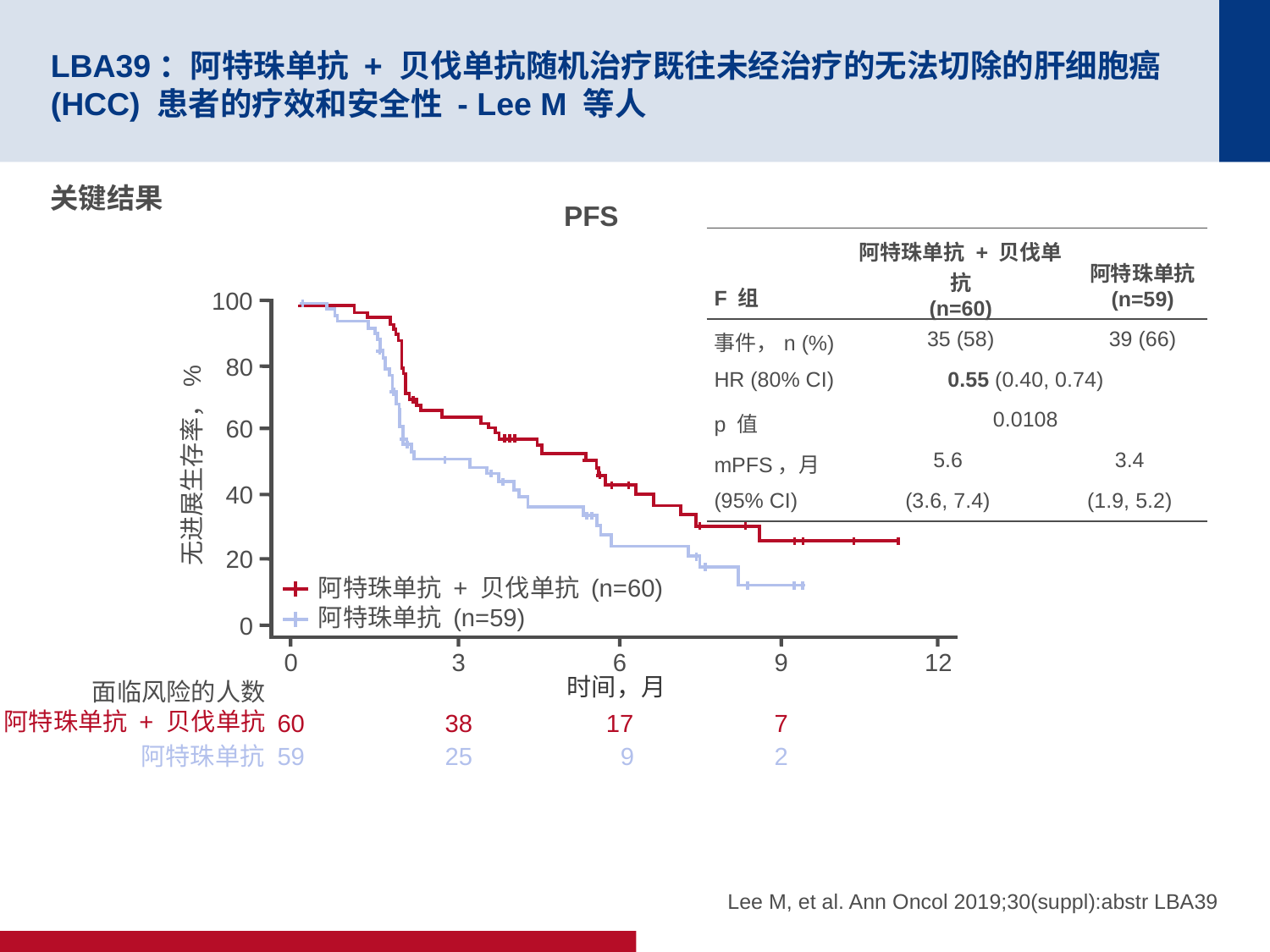

# LBA39：阿特珠单抗 + 贝伐单抗随机治疗既往未经治疗的无法切除的肝细胞癌 (HCC) 患者的疗效和安全性 - Lee M 等人
关键结果
PFS
| F 组 | 阿特珠单抗 + 贝伐单抗 (n=60) |  | 阿特珠单抗 (n=59) |
| --- | --- | --- | --- |
| 事件，n (%) | 35 (58) |  | 39 (66) |
| HR (80% CI) | 0.55 (0.40, 0.74) |  |  |
| p 值 | 0.0108 |  |  |
| mPFS，月 | 5.6 | 3.4 |  |
| (95% CI) | (3.6, 7.4) | (1.9, 5.2) |  |
100

阿特珠单抗 + 贝伐单抗 (n=60)
阿特珠单抗 (n=59)
0
3
6
9
12
面临风险的人数
阿特珠单抗 + 贝伐单抗
60
38
17
7

59
25
 9
2

阿特珠单抗
时间，月

80

60
无进展生存率，%
40

20

0

Lee M, et al. Ann Oncol 2019;30(suppl):abstr LBA39